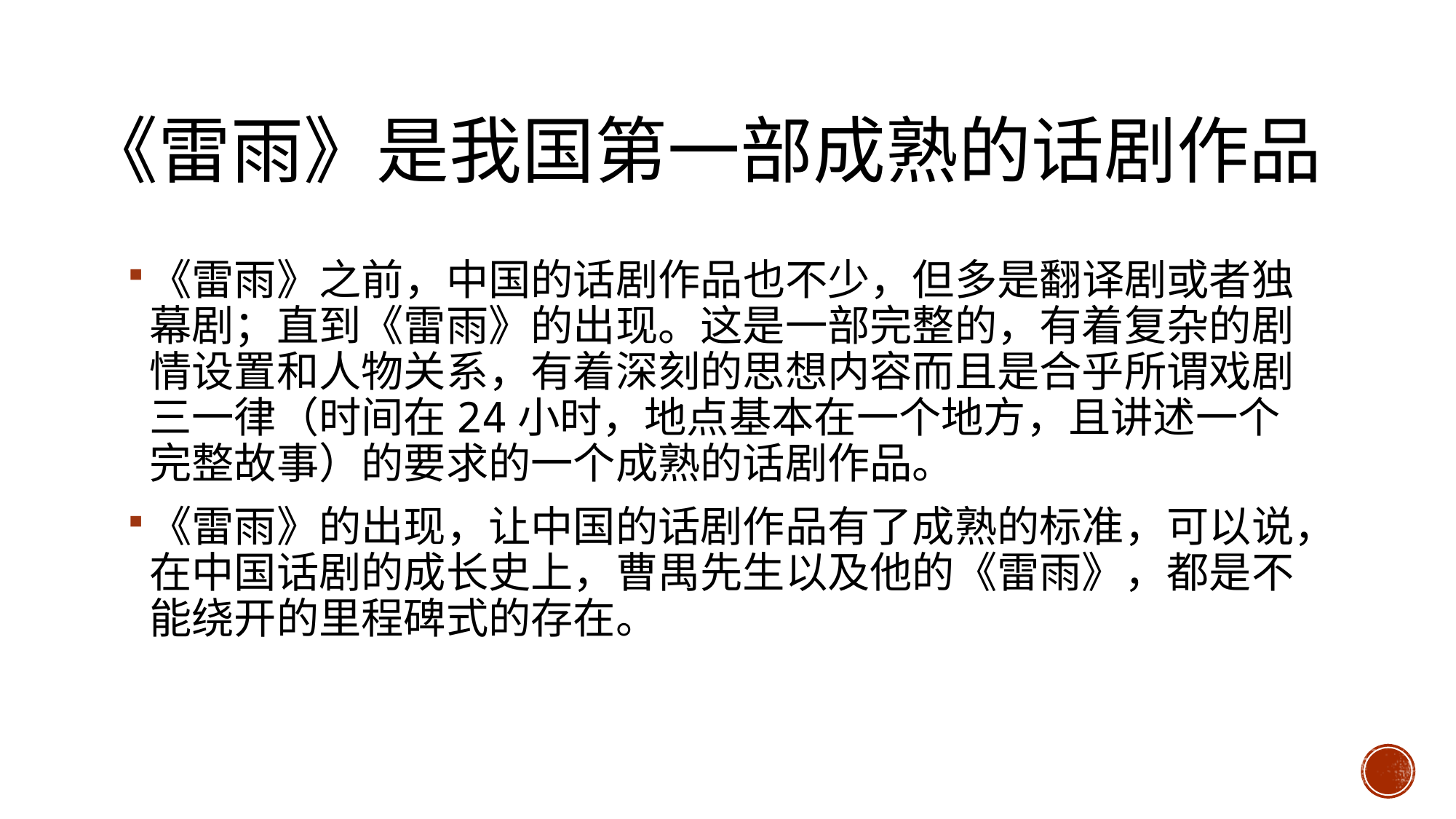

# 《雷雨》是我国第一部成熟的话剧作品
《雷雨》之前，中国的话剧作品也不少，但多是翻译剧或者独幕剧；直到《雷雨》的出现。这是一部完整的，有着复杂的剧情设置和人物关系，有着深刻的思想内容而且是合乎所谓戏剧三一律（时间在24小时，地点基本在一个地方，且讲述一个完整故事）的要求的一个成熟的话剧作品。
《雷雨》的出现，让中国的话剧作品有了成熟的标准，可以说，在中国话剧的成长史上，曹禺先生以及他的《雷雨》，都是不能绕开的里程碑式的存在。